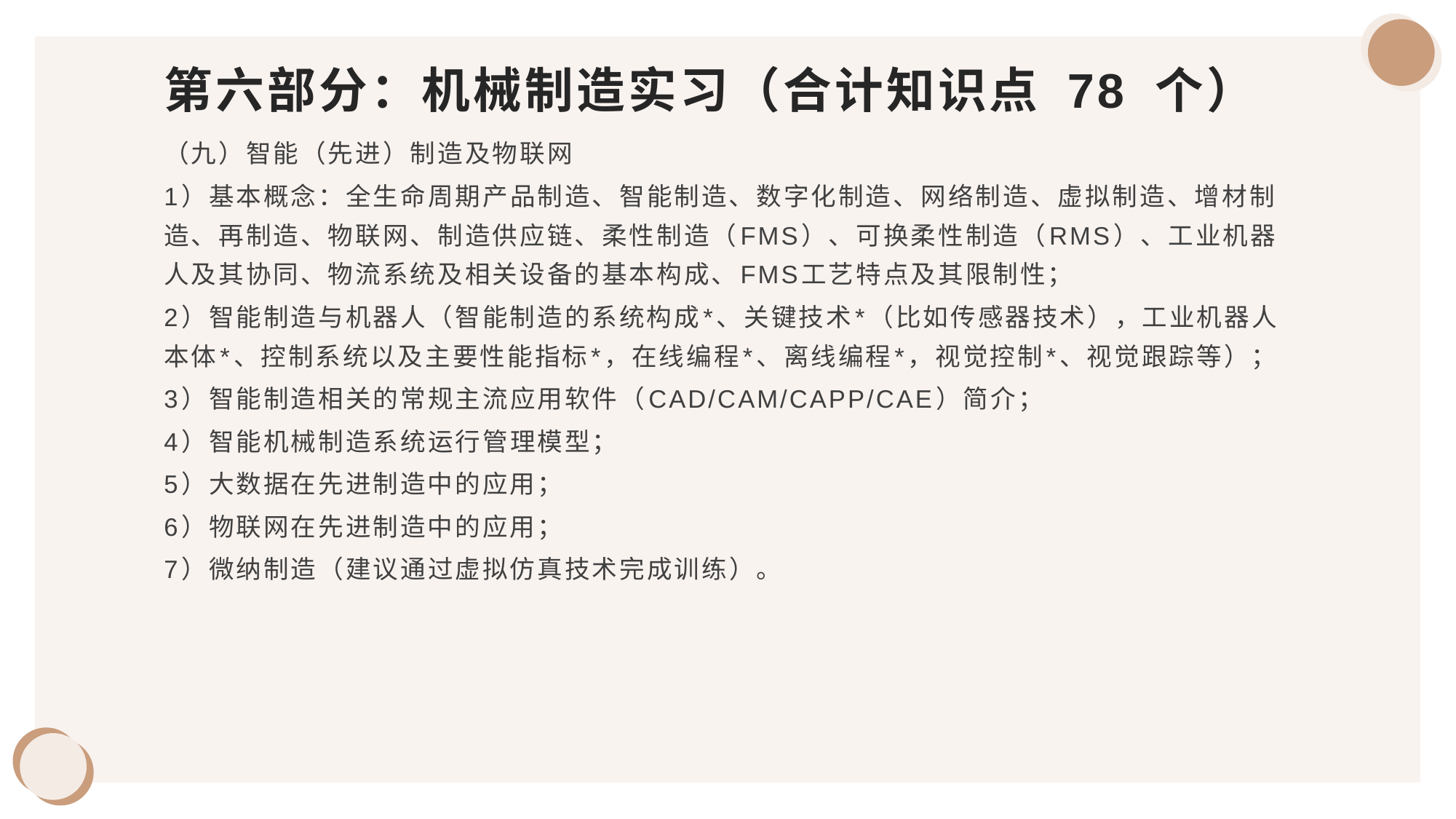

# 第六部分：机械制造实习（合计知识点 78 个）
（九）智能（先进）制造及物联网
1）基本概念：全生命周期产品制造、智能制造、数字化制造、网络制造、虚拟制造、增材制造、再制造、物联网、制造供应链、柔性制造（FMS）、可换柔性制造（RMS）、工业机器人及其协同、物流系统及相关设备的基本构成、FMS工艺特点及其限制性；
2）智能制造与机器人（智能制造的系统构成*、关键技术*（比如传感器技术），工业机器人本体*、控制系统以及主要性能指标*，在线编程*、离线编程*，视觉控制*、视觉跟踪等）；
3）智能制造相关的常规主流应用软件（CAD/CAM/CAPP/CAE）简介；
4）智能机械制造系统运行管理模型；
5）大数据在先进制造中的应用；
6）物联网在先进制造中的应用；
7）微纳制造（建议通过虚拟仿真技术完成训练）。